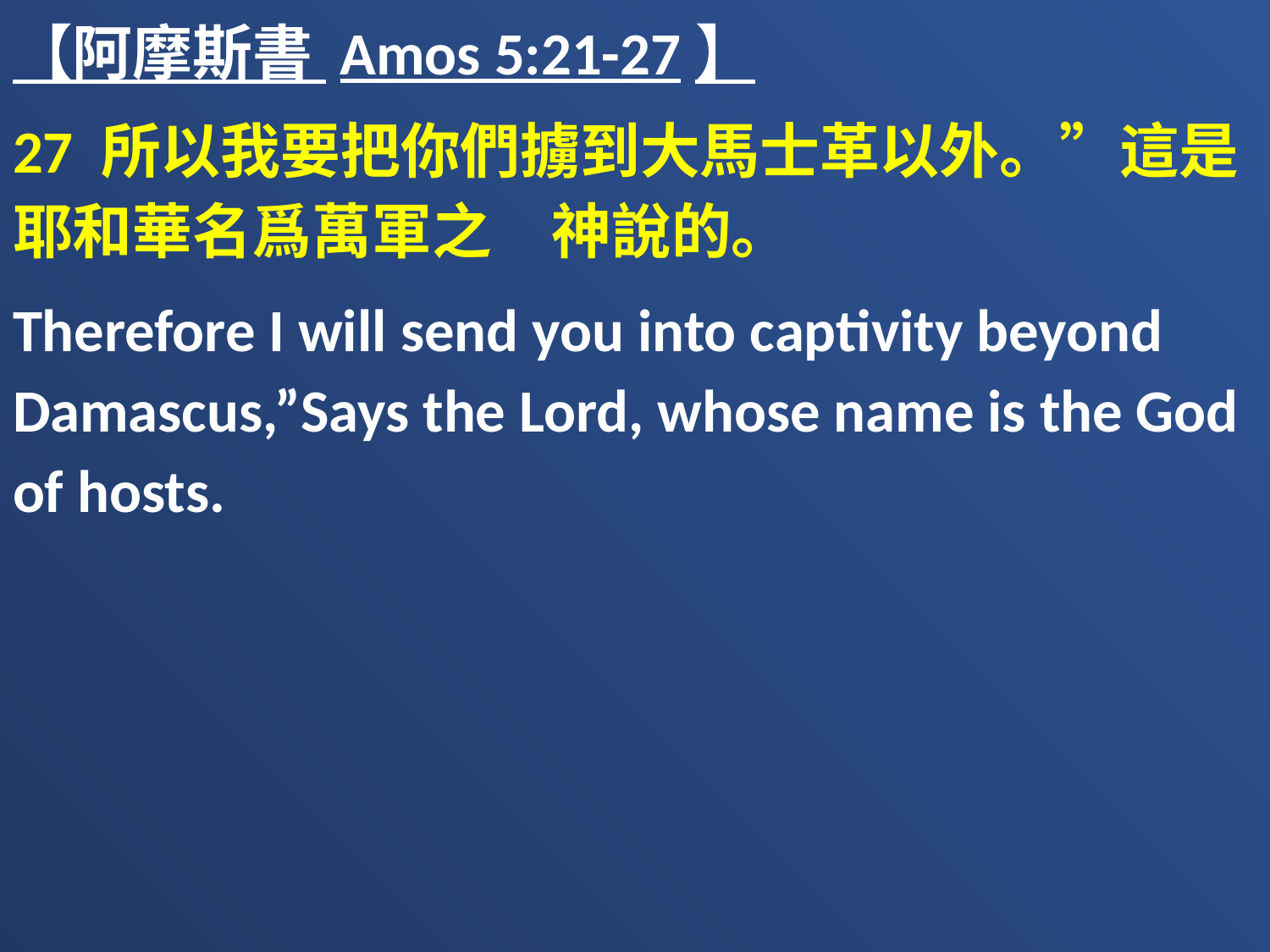

【阿摩斯書 Amos 5:21-27】
27 所以我要把你們擄到大馬士革以外。”這是耶和華名爲萬軍之　神說的。
Therefore I will send you into captivity beyond Damascus,”Says the Lord, whose name is the God of hosts.